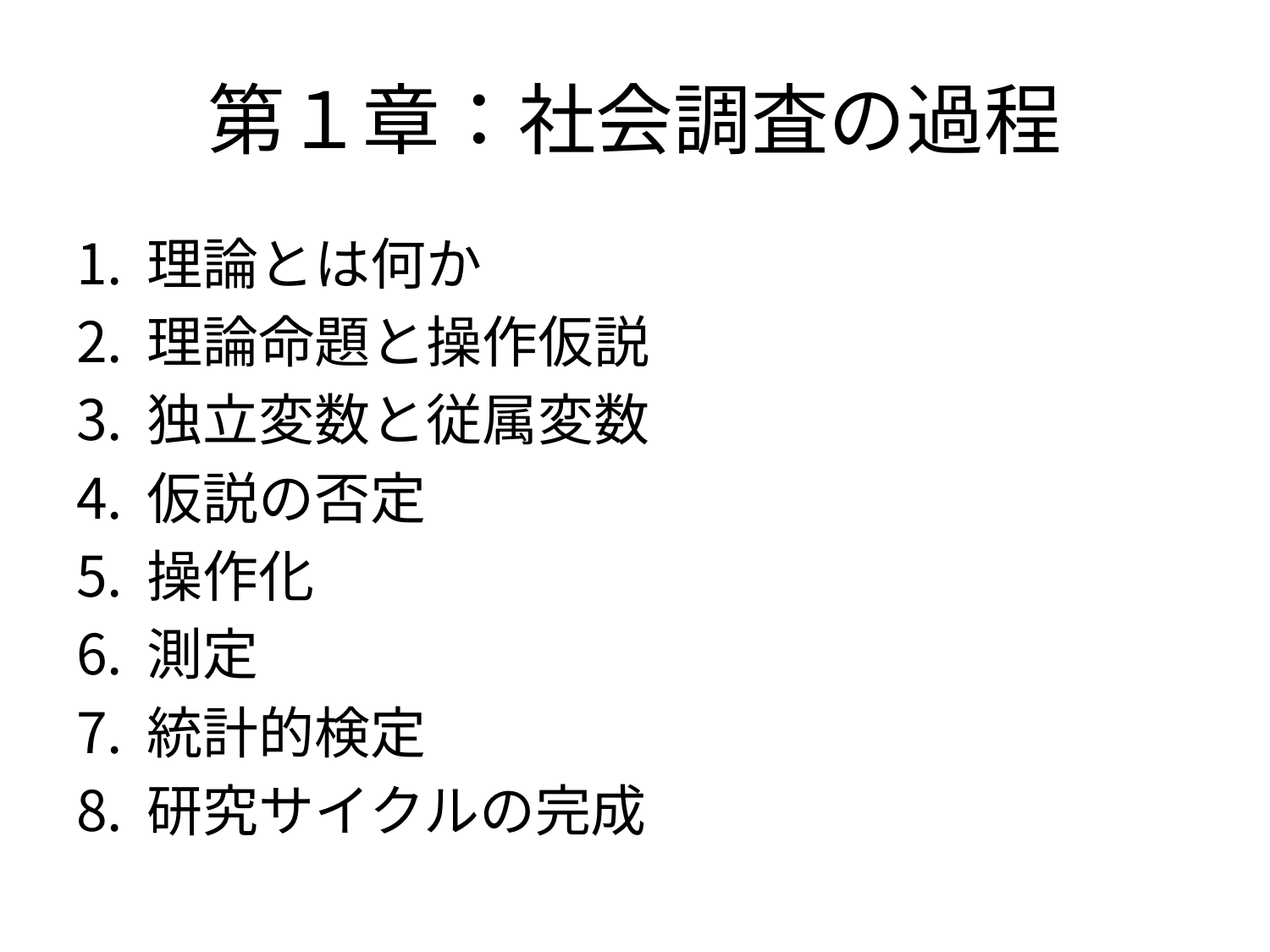

# 第１章：社会調査の過程
理論とは何か
理論命題と操作仮説
独立変数と従属変数
仮説の否定
操作化
測定
統計的検定
研究サイクルの完成